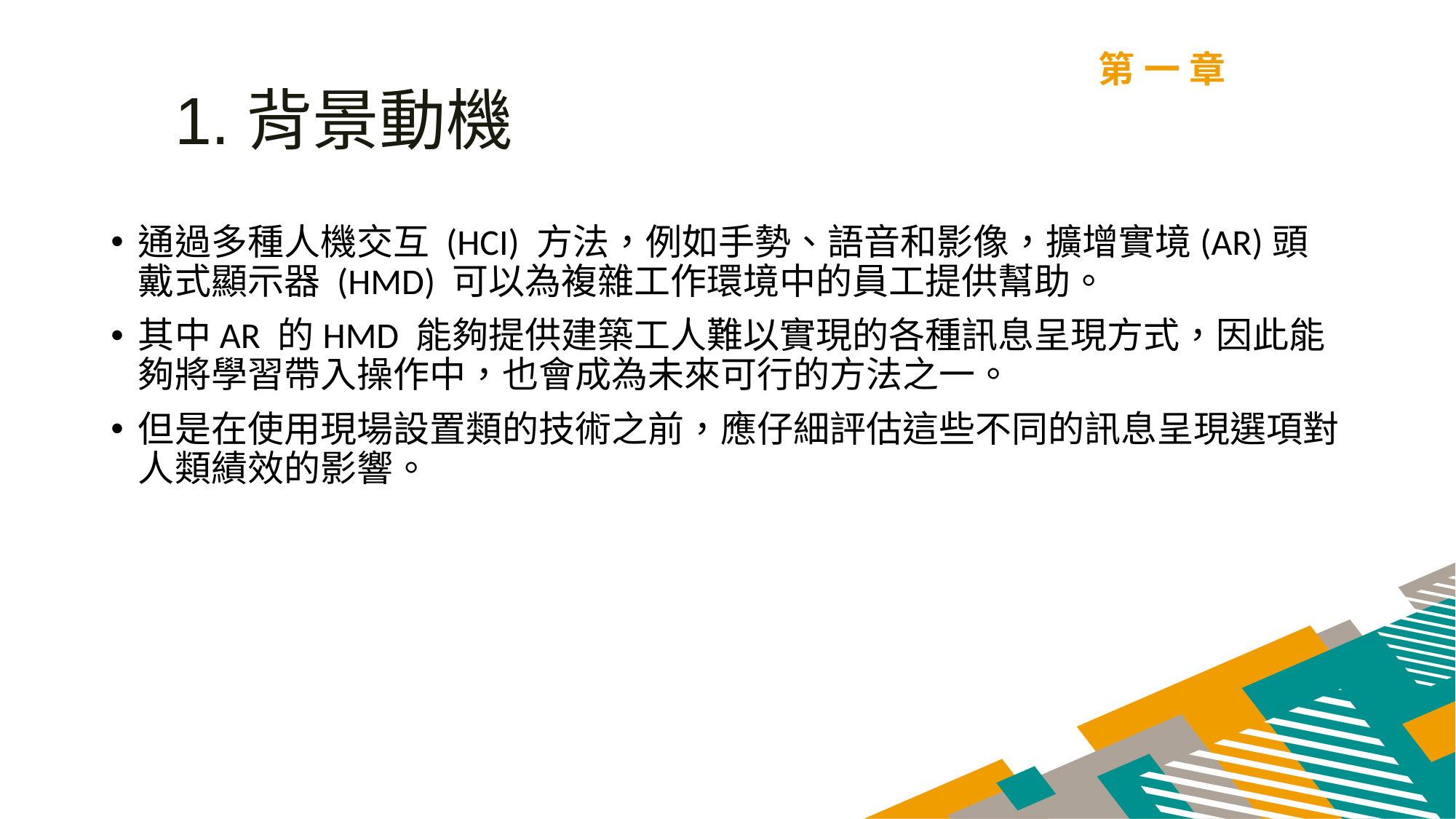

第一章
1.背景動機
通過多種人機交互 (HCI) 方法，例如手勢、語音和影像，擴增實境(AR)頭戴式顯示器 (HMD) 可以為複雜工作環境中的員工提供幫助。
其中AR 的HMD 能夠提供建築工人難以實現的各種訊息呈現方式，因此能夠將學習帶入操作中，也會成為未來可行的方法之一。
但是在使用現場設置類的技術之前，應仔細評估這些不同的訊息呈現選項對人類績效的影響。